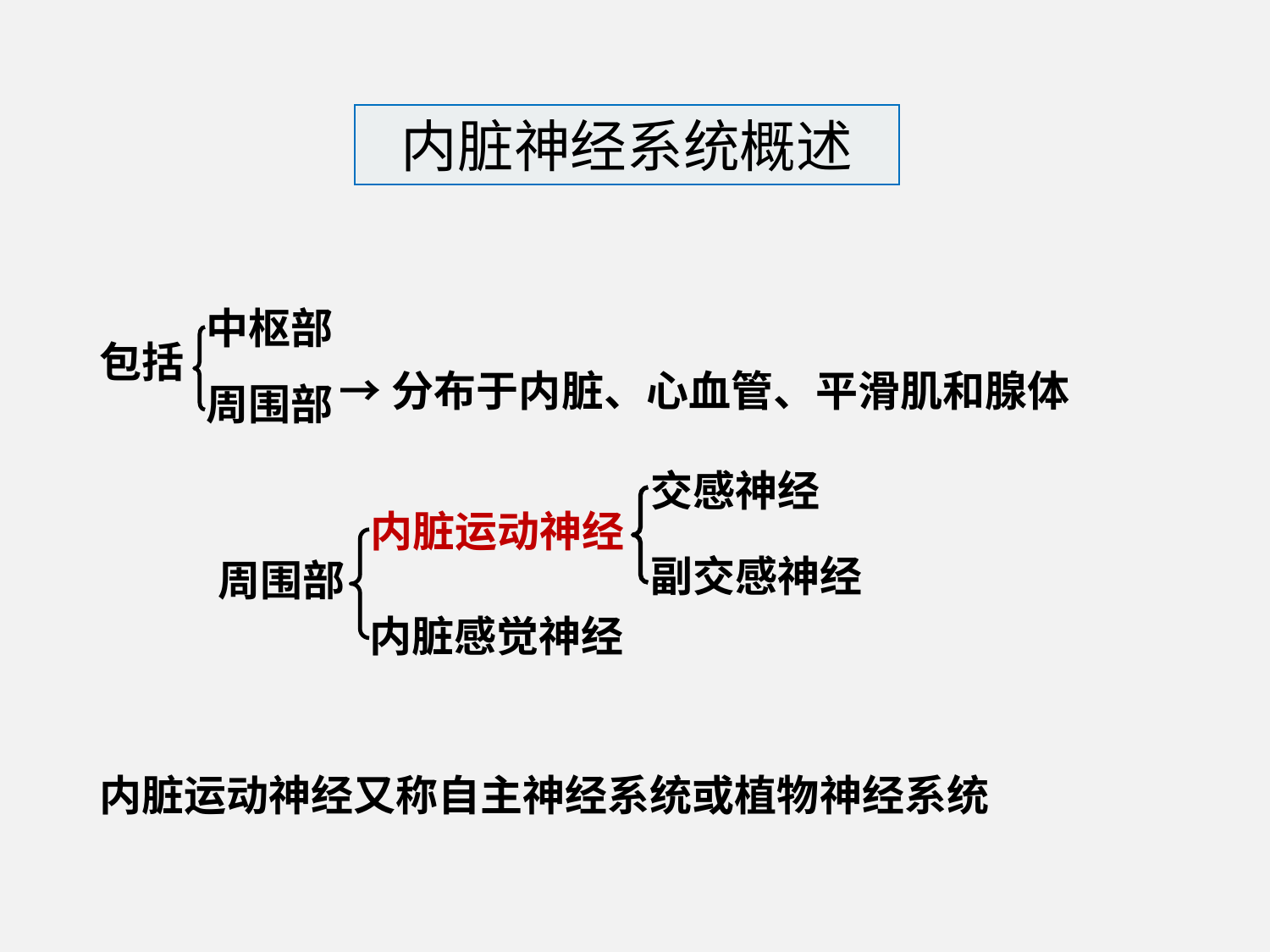

内脏神经系统概述
中枢部
周围部

包括
→分布于内脏、心血管、平滑肌和腺体
交感神经

内脏运动神经

副交感神经
周围部
内脏感觉神经
内脏运动神经又称自主神经系统或植物神经系统